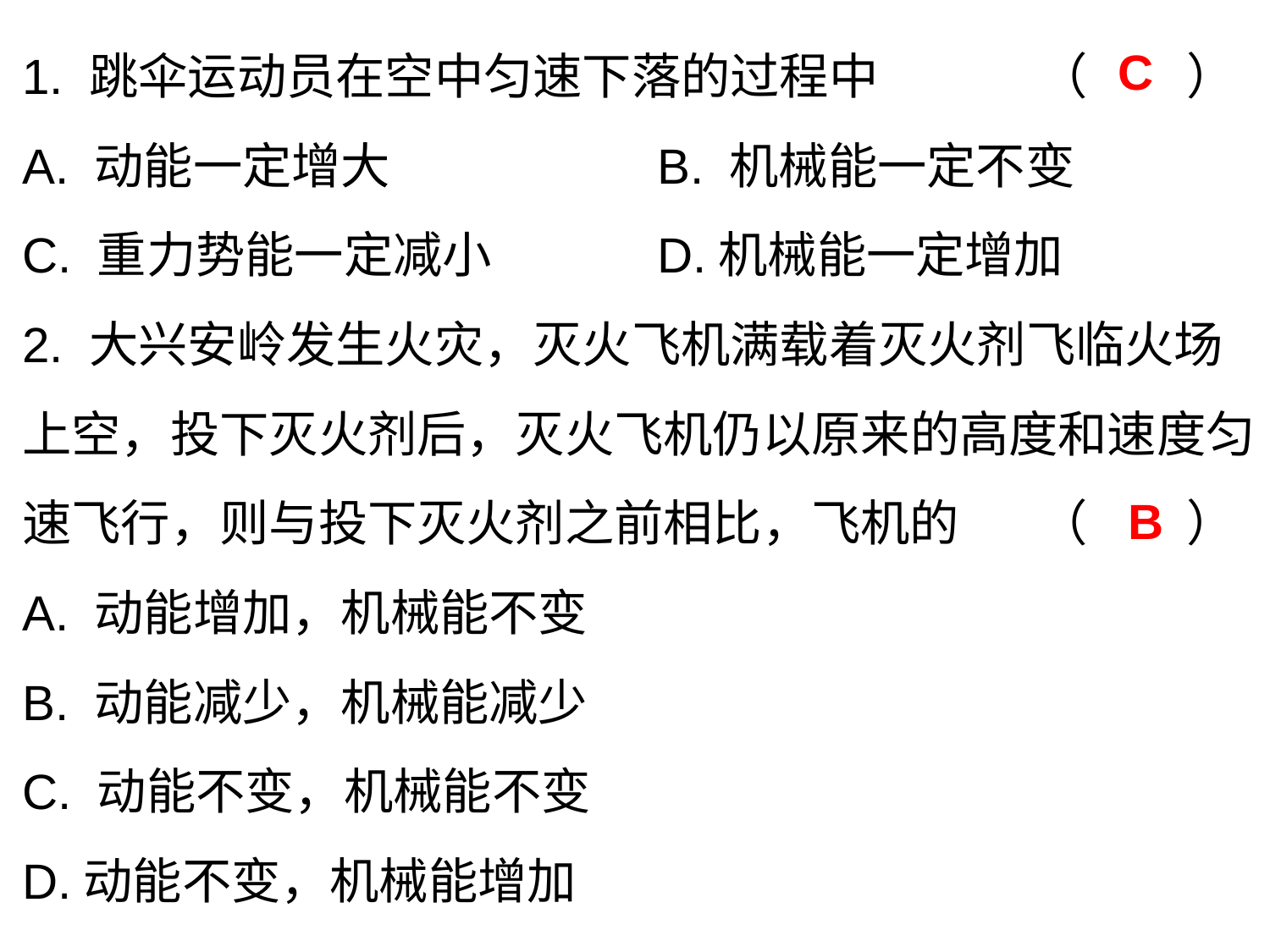

1. 跳伞运动员在空中匀速下落的过程中		（　　）
A. 动能一定增大			B. 机械能一定不变
C. 重力势能一定减小		D.机械能一定增加
2. 大兴安岭发生火灾，灭火飞机满载着灭火剂飞临火场上空，投下灭火剂后，灭火飞机仍以原来的高度和速度匀速飞行，则与投下灭火剂之前相比，飞机的	（　　）
A. 动能增加，机械能不变
B. 动能减少，机械能减少
C. 动能不变，机械能不变
D.动能不变，机械能增加
C
B